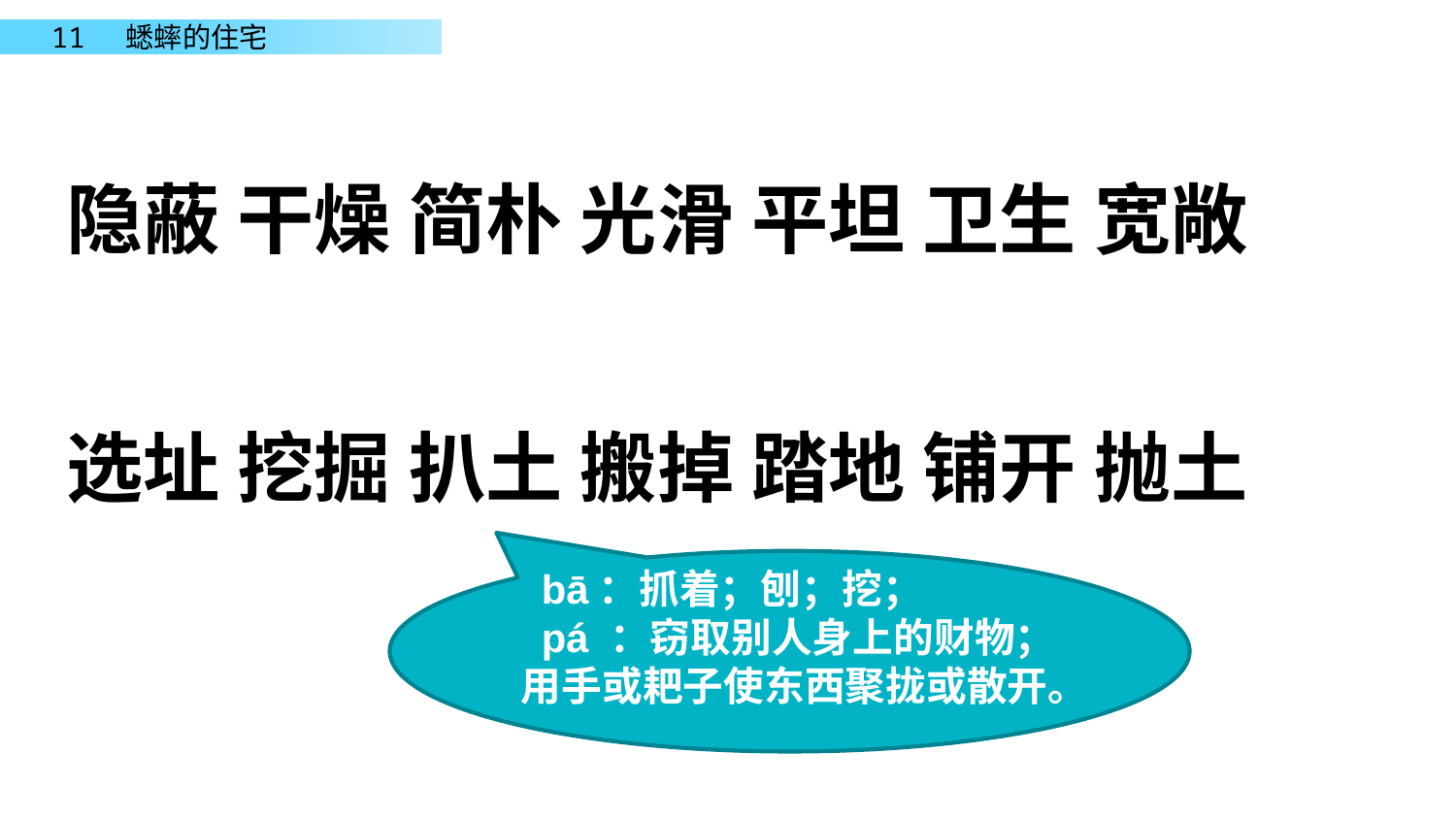

隐蔽 干燥 简朴 光滑 平坦 卫生 宽敞

选址 挖掘 扒土 搬掉 踏地 铺开 抛土

  bā：抓着；刨；挖；
  pá ：窃取别人身上的财物；用手或耙子使东西聚拢或散开。